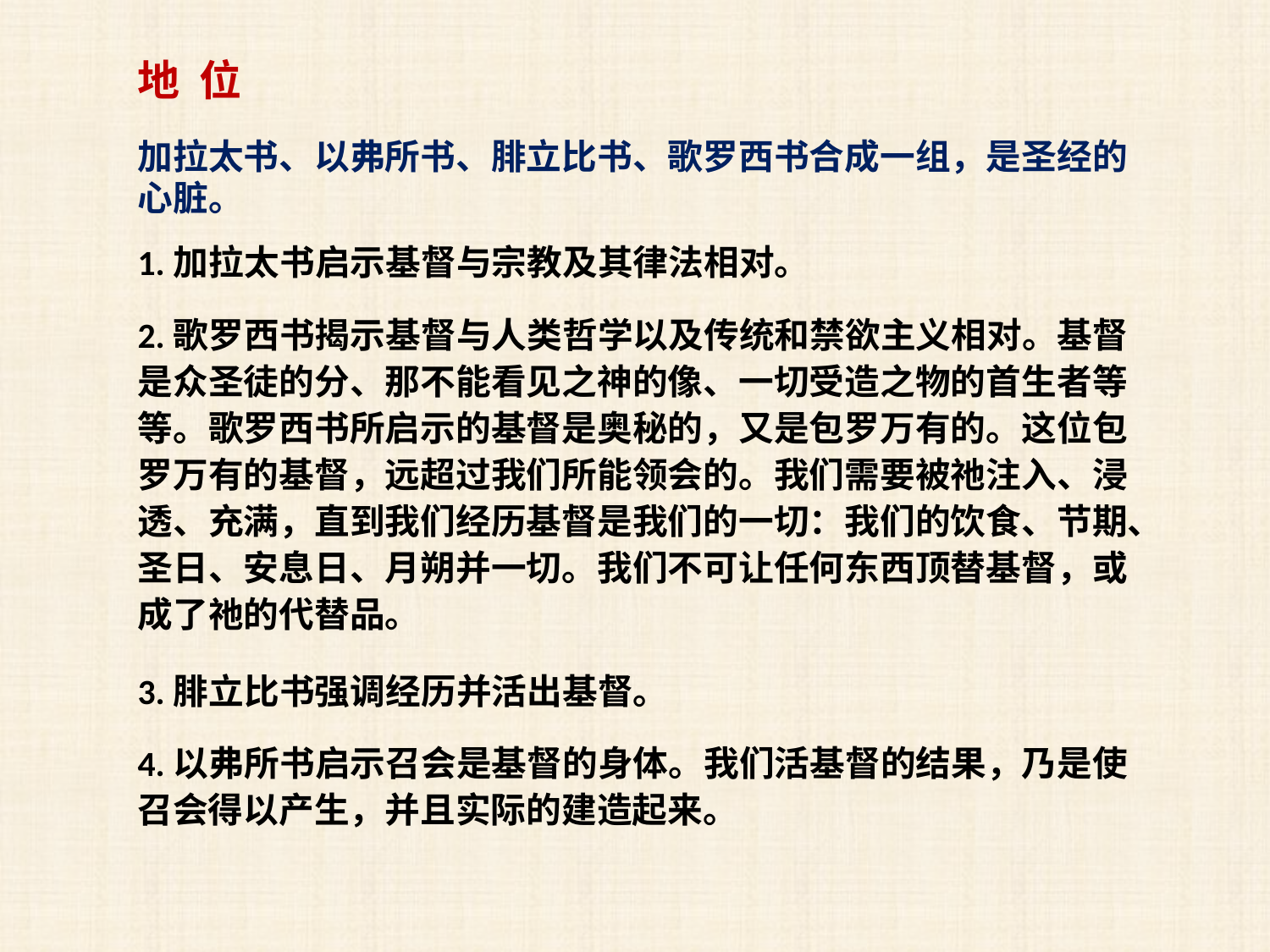

地  位
加拉太书、以弗所书、腓立比书、歌罗西书合成一组，是圣经的心脏。
1.加拉太书启示基督与宗教及其律法相对。
2.歌罗西书揭示基督与人类哲学以及传统和禁欲主义相对。基督是众圣徒的分、那不能看见之神的像、一切受造之物的首生者等等。歌罗西书所启示的基督是奥秘的，又是包罗万有的。这位包罗万有的基督，远超过我们所能领会的。我们需要被祂注入、浸透、充满，直到我们经历基督是我们的一切：我们的饮食、节期、圣日、安息日、月朔并一切。我们不可让任何东西顶替基督，或成了祂的代替品。
3.腓立比书强调经历并活出基督。
4.以弗所书启示召会是基督的身体。我们活基督的结果，乃是使召会得以产生，并且实际的建造起来。